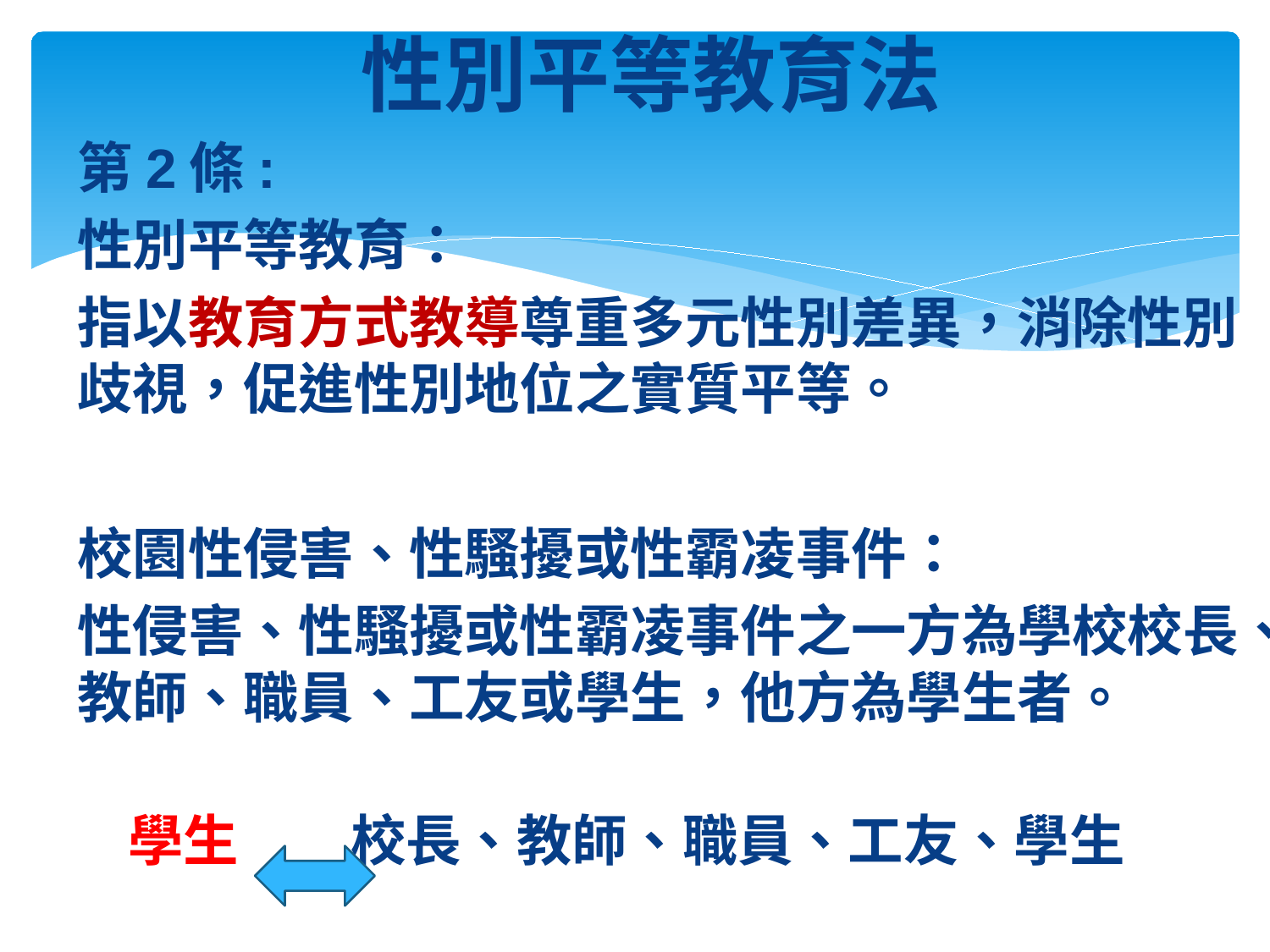

#
              性別平等教育法
第2條:
性別平等教育：
指以教育方式教導尊重多元性別差異，消除性別歧視，促進性別地位之實質平等。

校園性侵害、性騷擾或性霸凌事件：
性侵害、性騷擾或性霸凌事件之一方為學校校長、教師、職員、工友或學生，他方為學生者。
   學生         校長、教師、職員、工友、學生